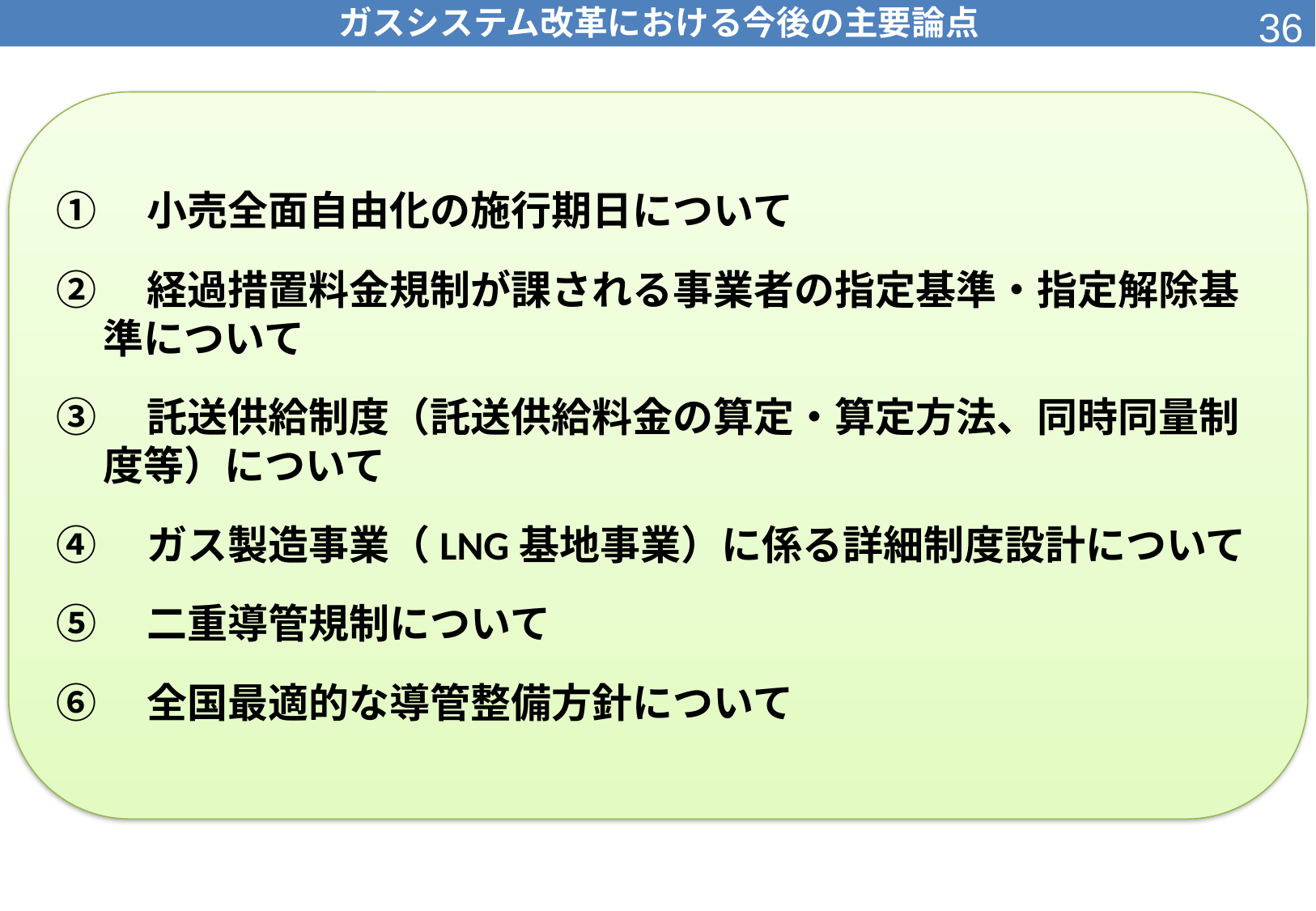

36
ガスシステム改革における今後の主要論点
①　小売全面自由化の施行期日について
②　経過措置料金規制が課される事業者の指定基準・指定解除基準について
③　託送供給制度（託送供給料金の算定・算定方法、同時同量制度等）について
④　ガス製造事業（LNG基地事業）に係る詳細制度設計について
⑤　二重導管規制について
⑥　全国最適的な導管整備方針について